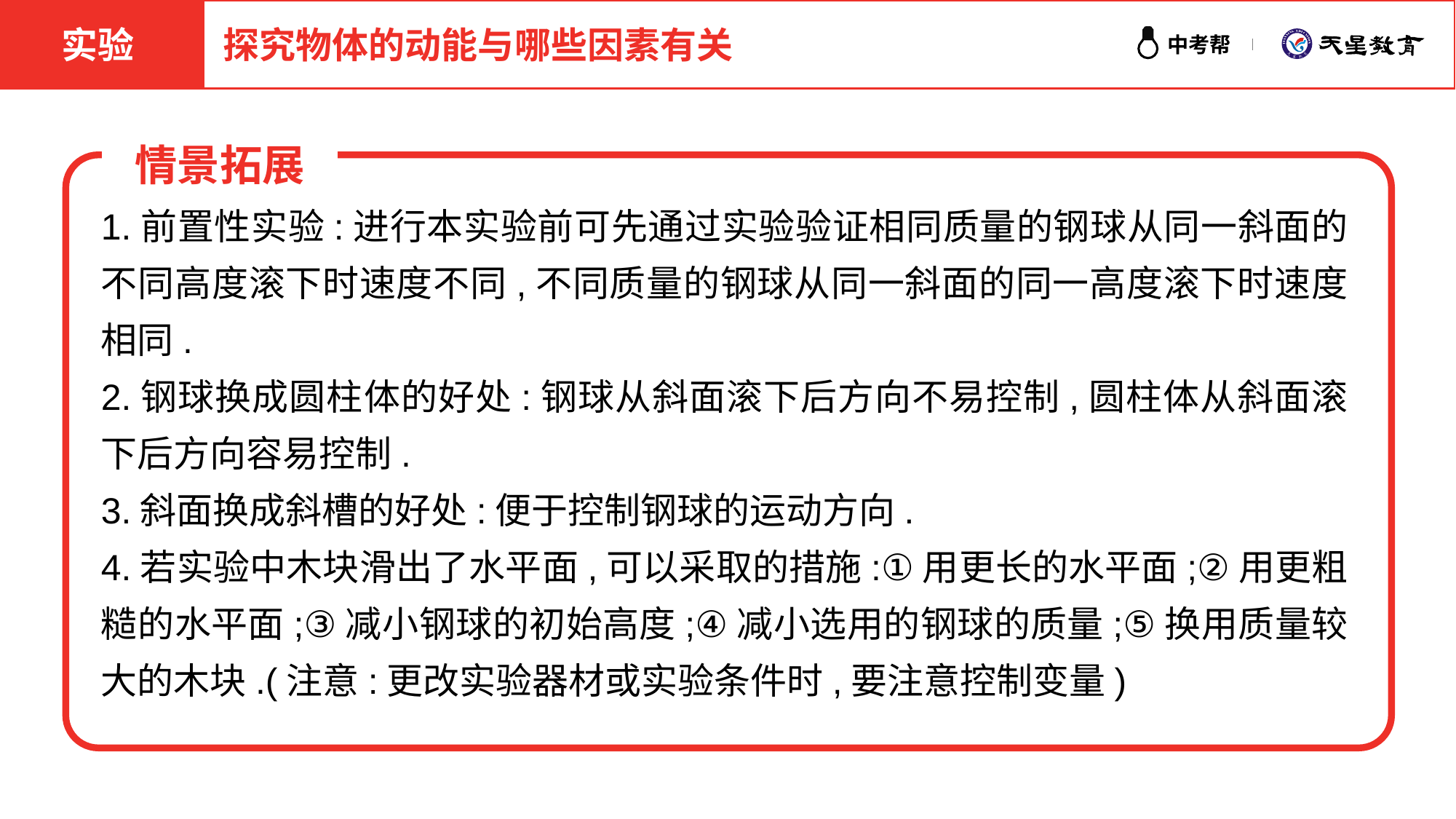

实验
探究物体的动能与哪些因素有关
情景拓展

1.前置性实验:进行本实验前可先通过实验验证相同质量的钢球从同一斜面的不同高度滚下时速度不同,不同质量的钢球从同一斜面的同一高度滚下时速度相同.
2.钢球换成圆柱体的好处:钢球从斜面滚下后方向不易控制,圆柱体从斜面滚下后方向容易控制.
3.斜面换成斜槽的好处:便于控制钢球的运动方向.
4.若实验中木块滑出了水平面,可以采取的措施:①用更长的水平面;②用更粗糙的水平面;③减小钢球的初始高度;④减小选用的钢球的质量;⑤换用质量较大的木块.(注意:更改实验器材或实验条件时,要注意控制变量)